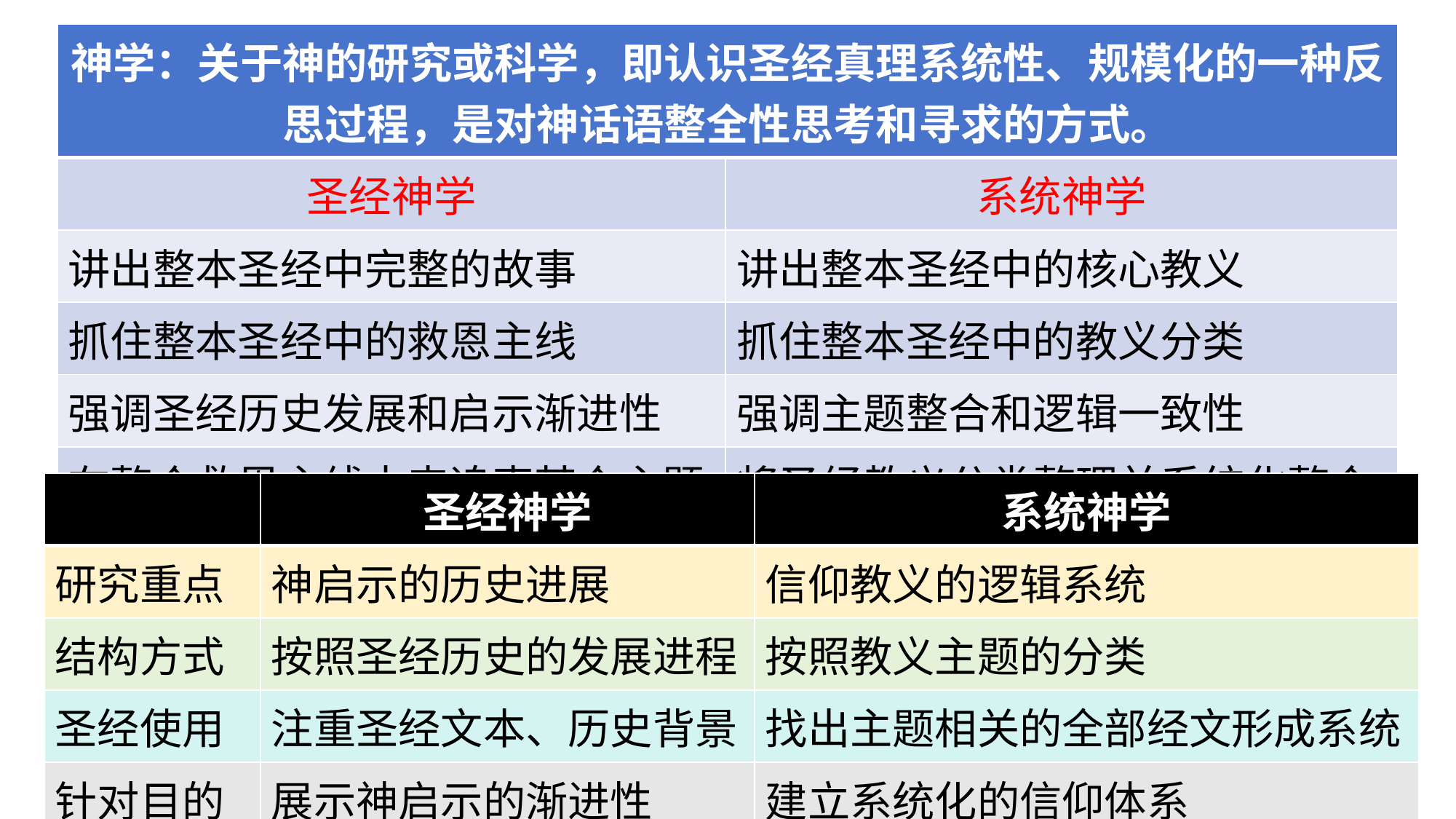

| 神学：关于神的研究或科学，即认识圣经真理系统性、规模化的一种反思过程，是对神话语整全性思考和寻求的方式。 |  |
| --- | --- |
| 圣经神学 | 系统神学 |
| 讲出整本圣经中完整的故事 | 讲出整本圣经中的核心教义 |
| 抓住整本圣经中的救恩主线 | 抓住整本圣经中的教义分类 |
| 强调圣经历史发展和启示渐进性 | 强调主题整合和逻辑一致性 |
| 在整个救恩主线中来追索某个主题 | 将圣经教义分类整理并系统化整合 |
|  | 圣经神学 | 系统神学 |
| --- | --- | --- |
| 研究重点 | 神启示的历史进展 | 信仰教义的逻辑系统 |
| 结构方式 | 按照圣经历史的发展进程 | 按照教义主题的分类 |
| 圣经使用 | 注重圣经文本、历史背景 | 找出主题相关的全部经文形成系统 |
| 针对目的 | 展示神启示的渐进性 | 建立系统化的信仰体系 |